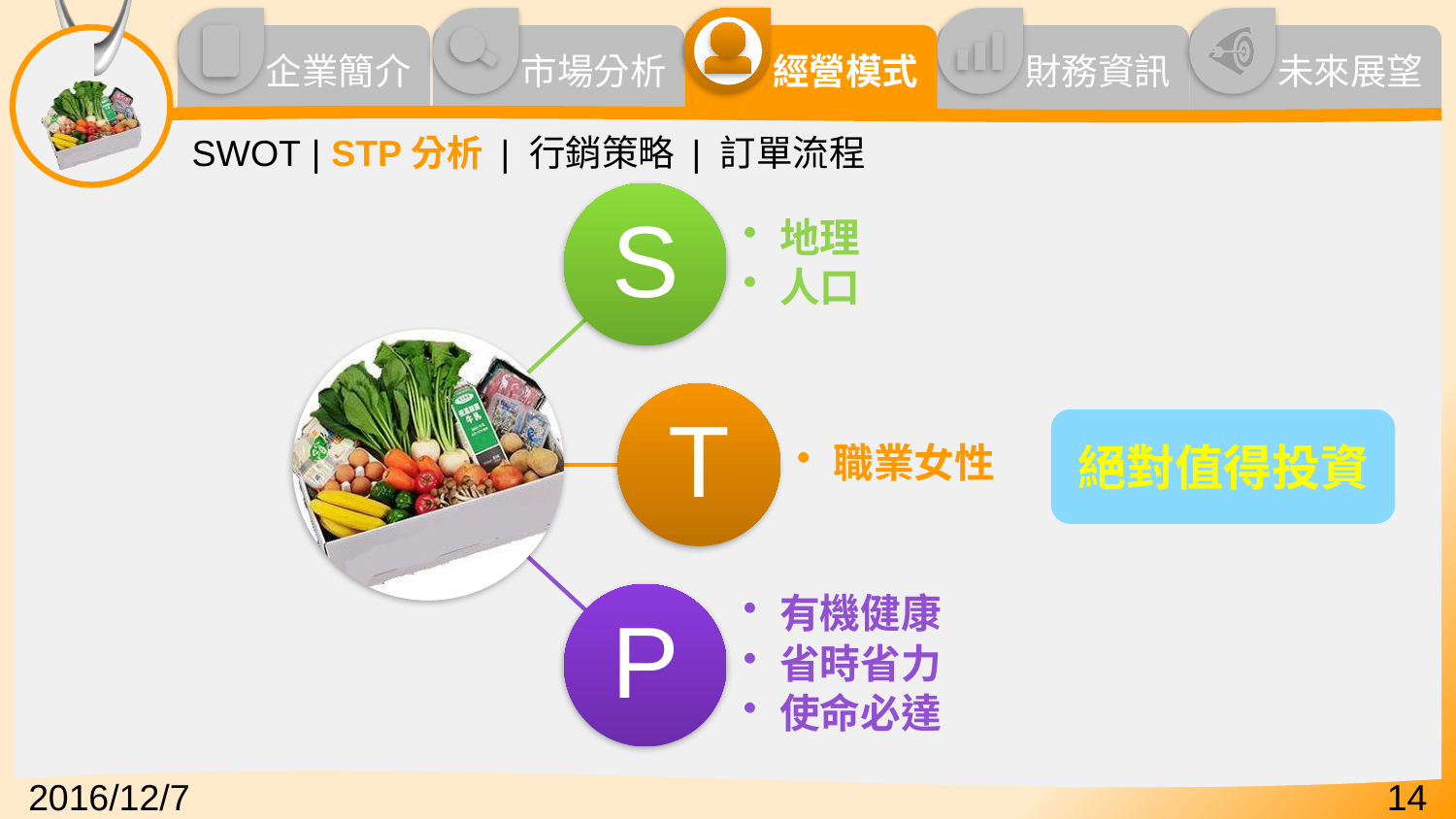

SWOT | STP分析 | 行銷策略 | 訂單流程
S
地理
人口
T
職業女性
P
有機健康
省時省力
使命必達
絕對值得投資
2016/12/7
14